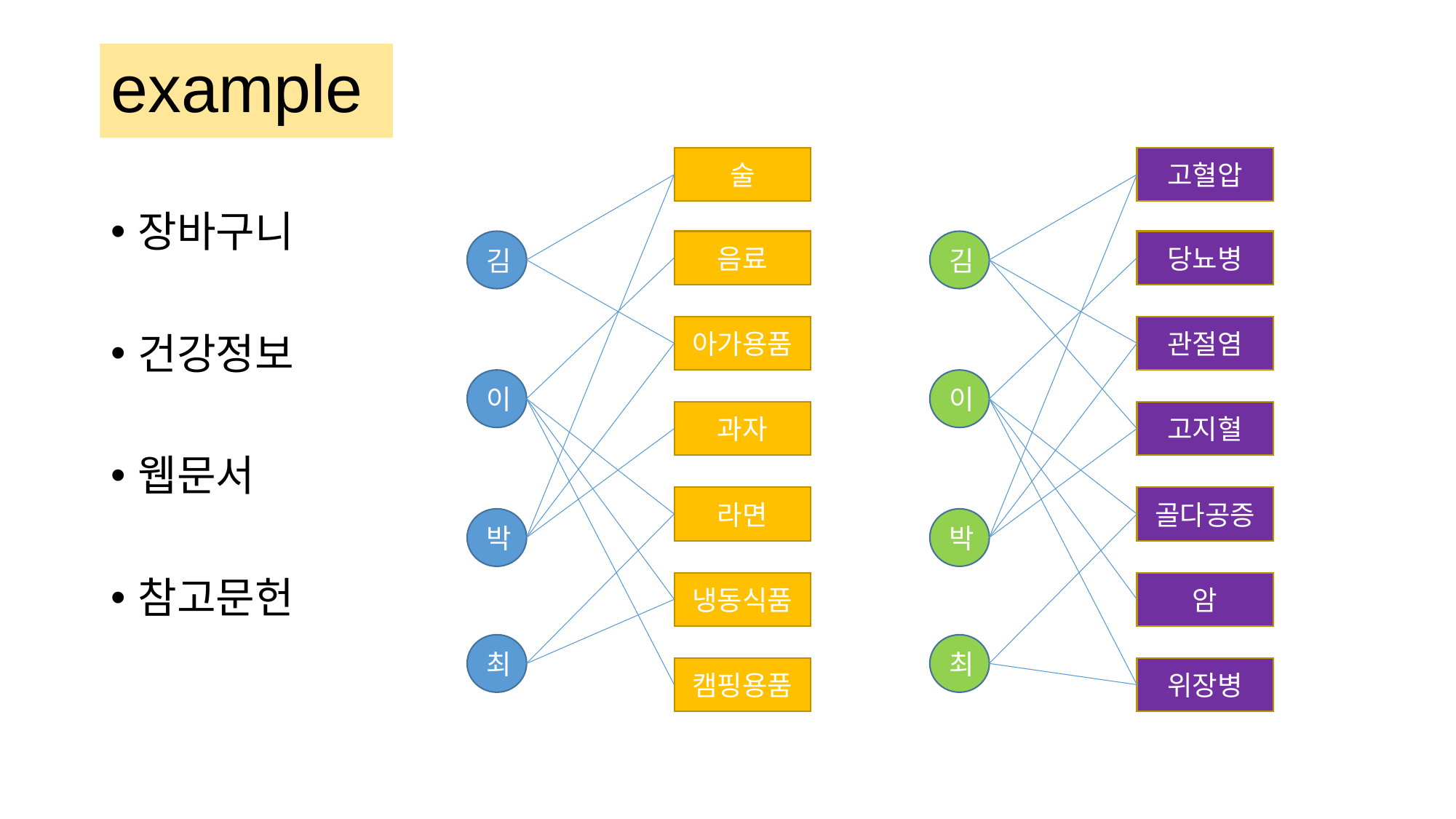

# example
술
고혈압
장바구니

건강정보

웹문서

참고문헌

김
음료
김
당뇨병
아가용품
관절염
이
이
과자
고지혈
라면
골다공증
박
박
냉동식품
암
최
최
캠핑용품
위장병